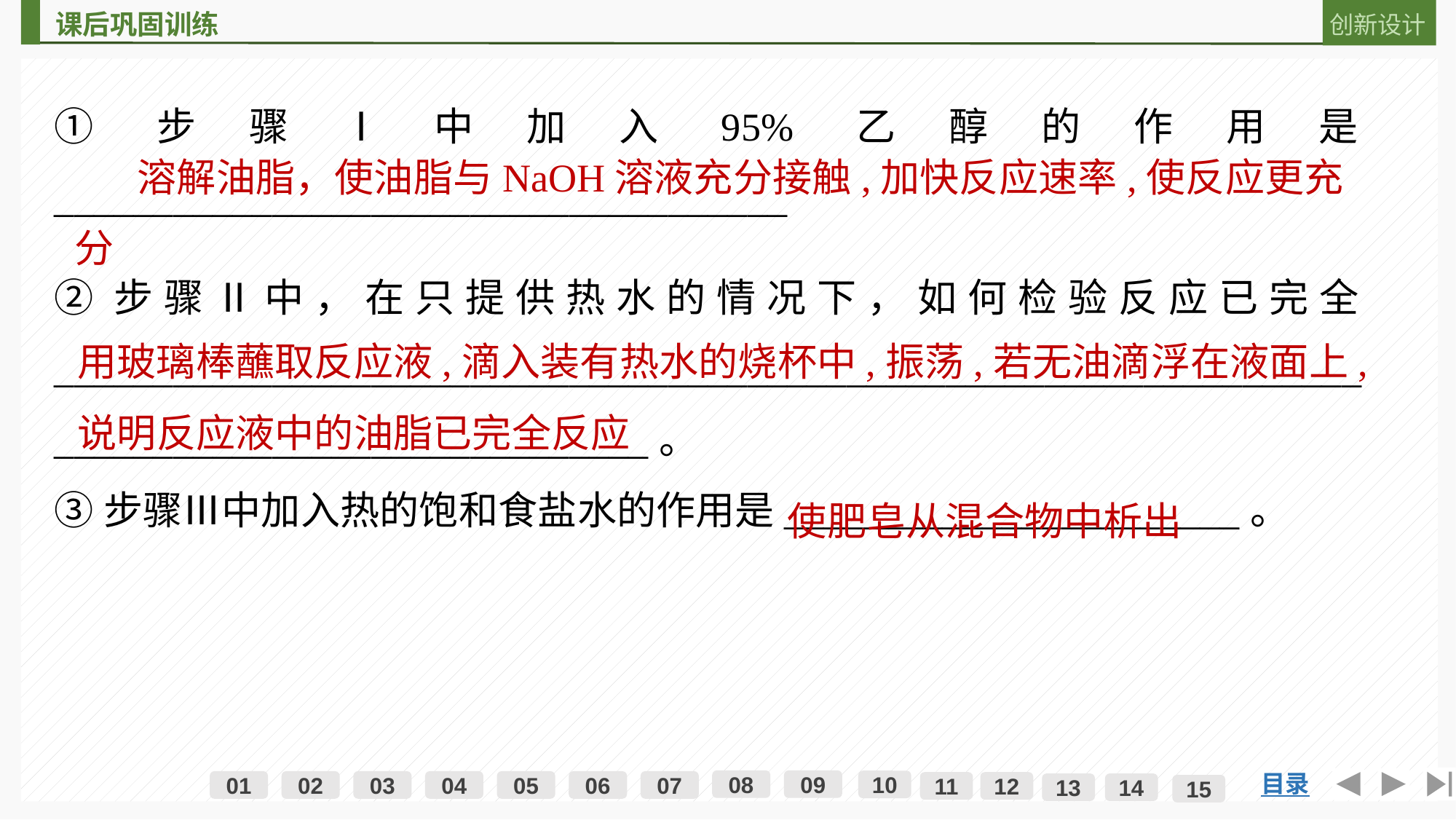

①步骤Ⅰ中加入95%乙醇的作用是_____________________________________

②步骤Ⅱ中，在只提供热水的情况下，如何检验反应已完全__________________________________________________________________
______________________________。
③步骤Ⅲ中加入热的饱和食盐水的作用是_______________________。
      溶解油脂，使油脂与NaOH溶液充分接触,加快反应速率,使反应更充分
用玻璃棒蘸取反应液,滴入装有热水的烧杯中,振荡,若无油滴浮在液面上,说明反应液中的油脂已完全反应
使肥皂从混合物中析出